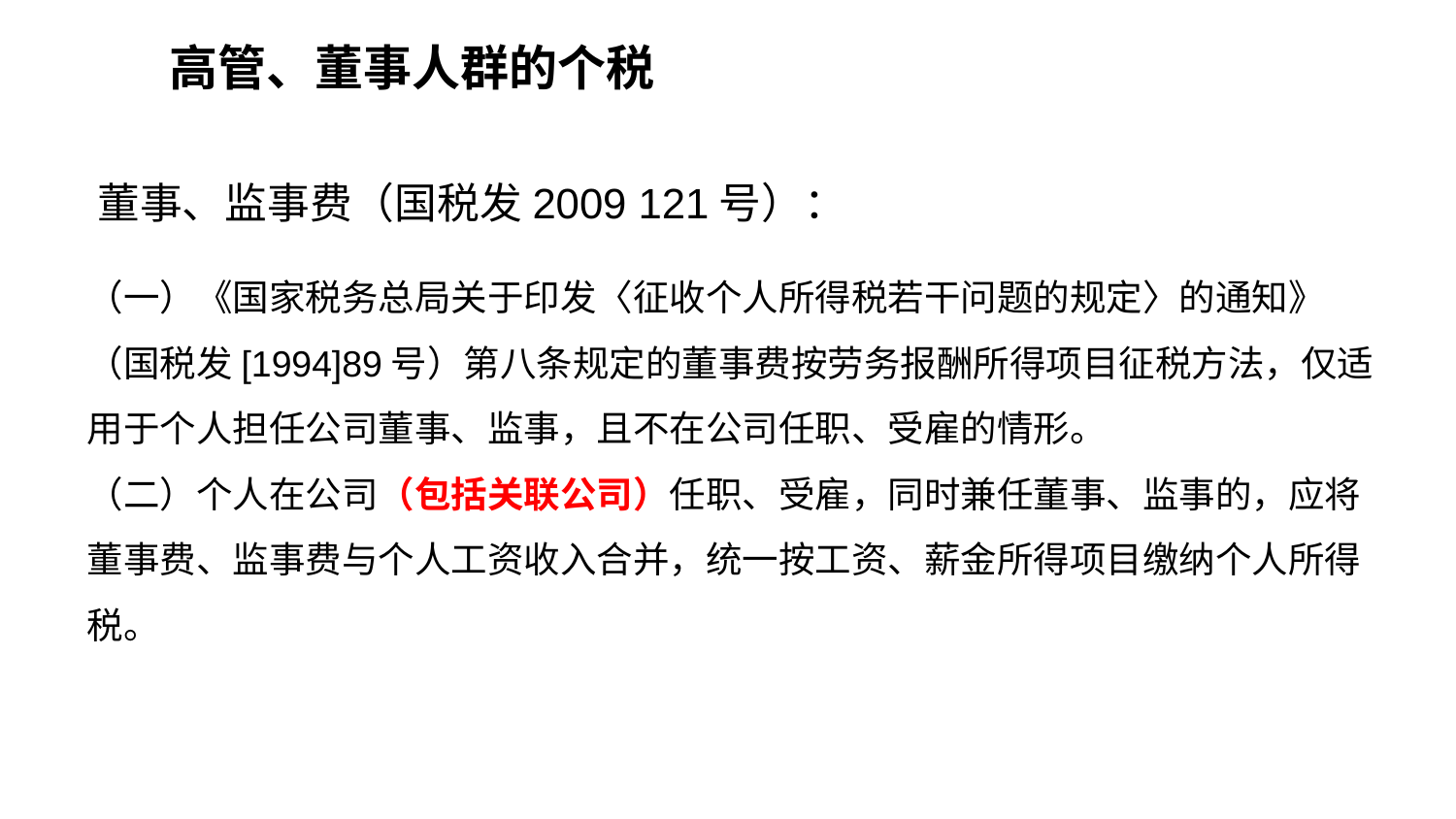

# 高管、董事人群的个税
董事、监事费（国税发2009 121号）：
（一）《国家税务总局关于印发〈征收个人所得税若干问题的规定〉的通知》（国税发[1994]89号）第八条规定的董事费按劳务报酬所得项目征税方法，仅适用于个人担任公司董事、监事，且不在公司任职、受雇的情形。
（二）个人在公司（包括关联公司）任职、受雇，同时兼任董事、监事的，应将董事费、监事费与个人工资收入合并，统一按工资、薪金所得项目缴纳个人所得税。